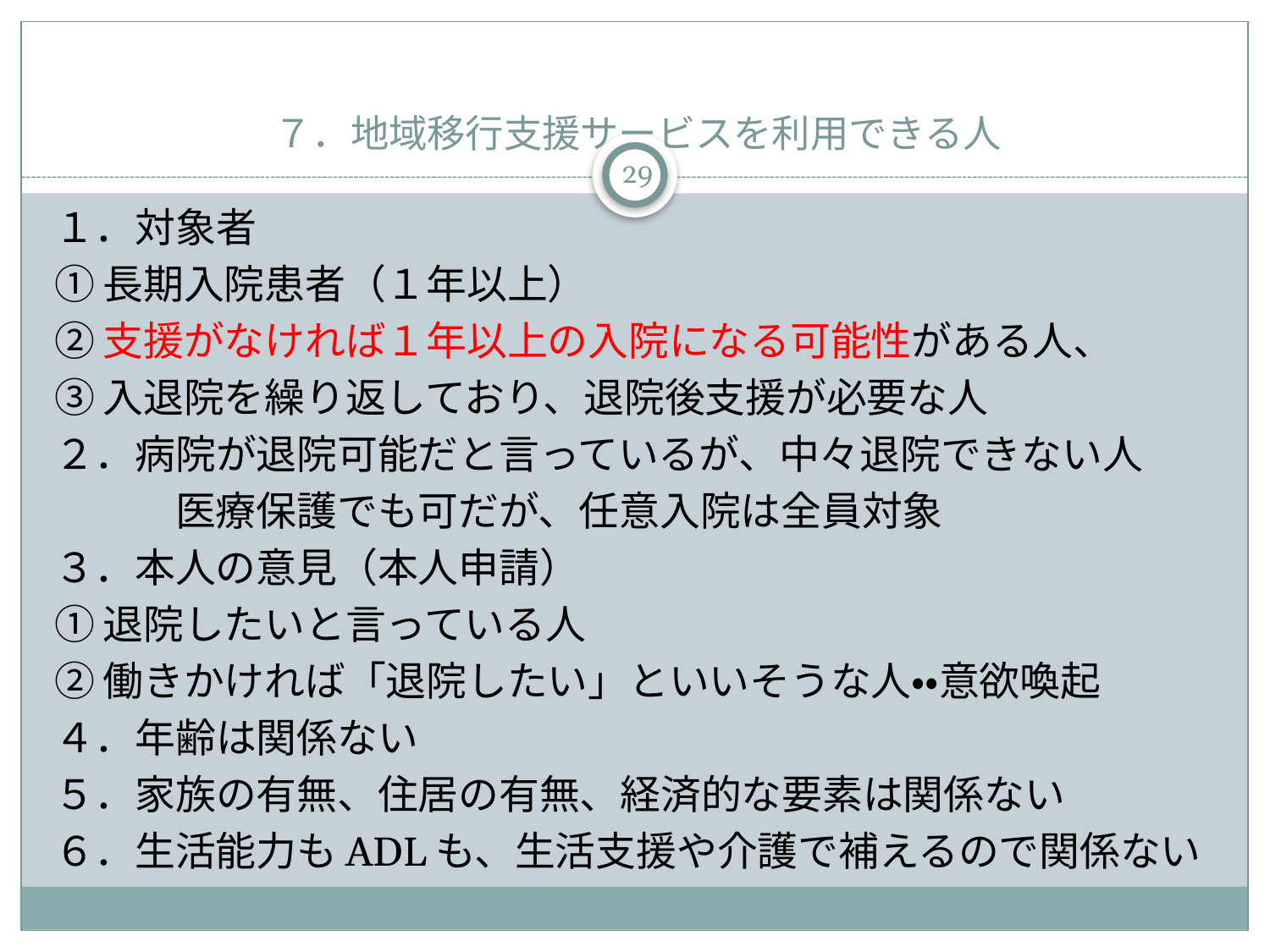

# ７．地域移行支援サービスを利用できる人
29
１．対象者
①長期入院患者（１年以上）
②支援がなければ１年以上の入院になる可能性がある人、
③入退院を繰り返しており、退院後支援が必要な人
２．病院が退院可能だと言っているが、中々退院できない人
　　　医療保護でも可だが、任意入院は全員対象
３．本人の意見（本人申請）
①退院したいと言っている人
②働きかければ「退院したい」といいそうな人・・意欲喚起
４．年齢は関係ない
５．家族の有無、住居の有無、経済的な要素は関係ない
６．生活能力もADLも、生活支援や介護で補えるので関係ない